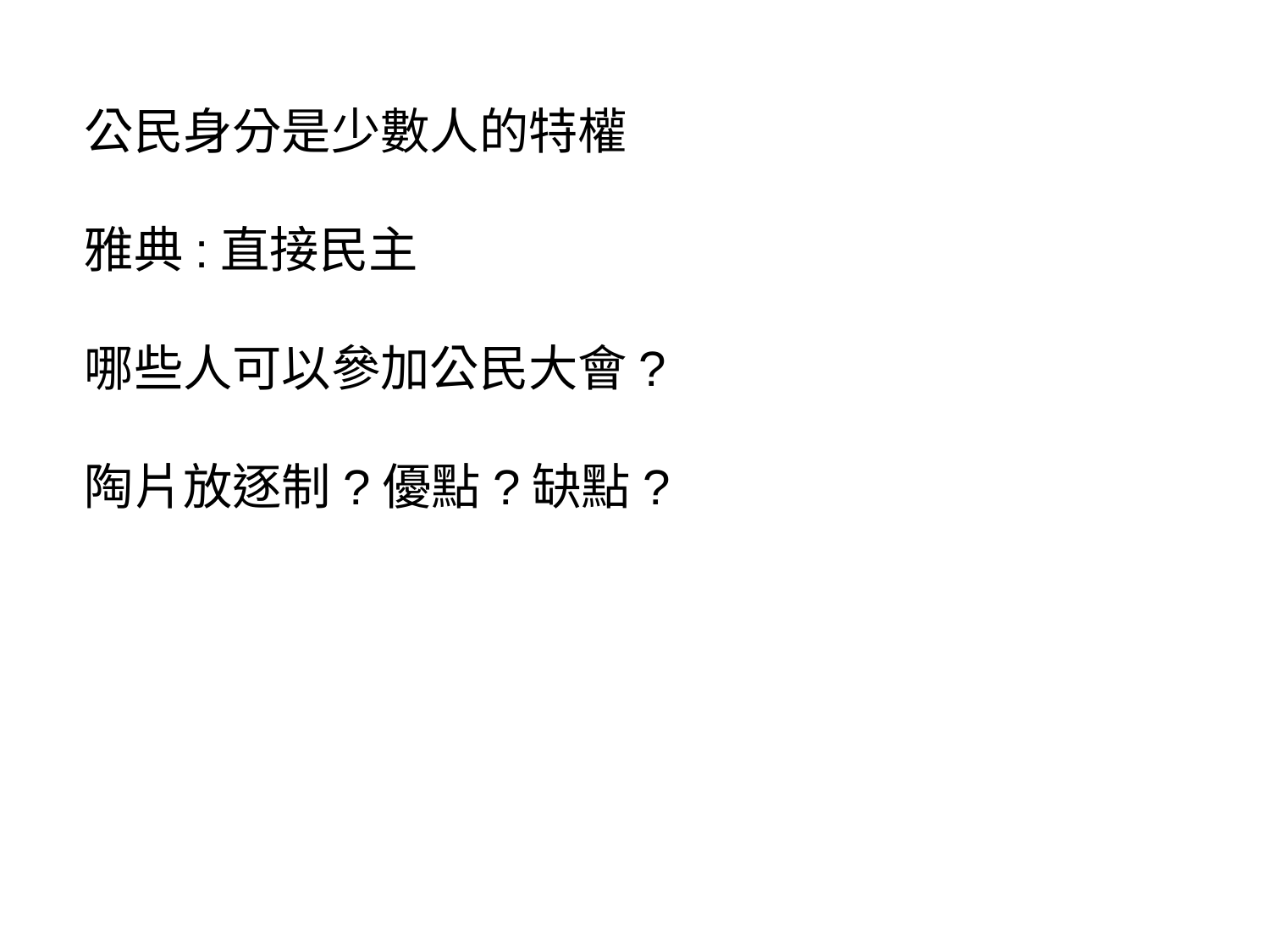

公民身分是少數人的特權

雅典:直接民主

哪些人可以參加公民大會?

陶片放逐制?優點?缺點?